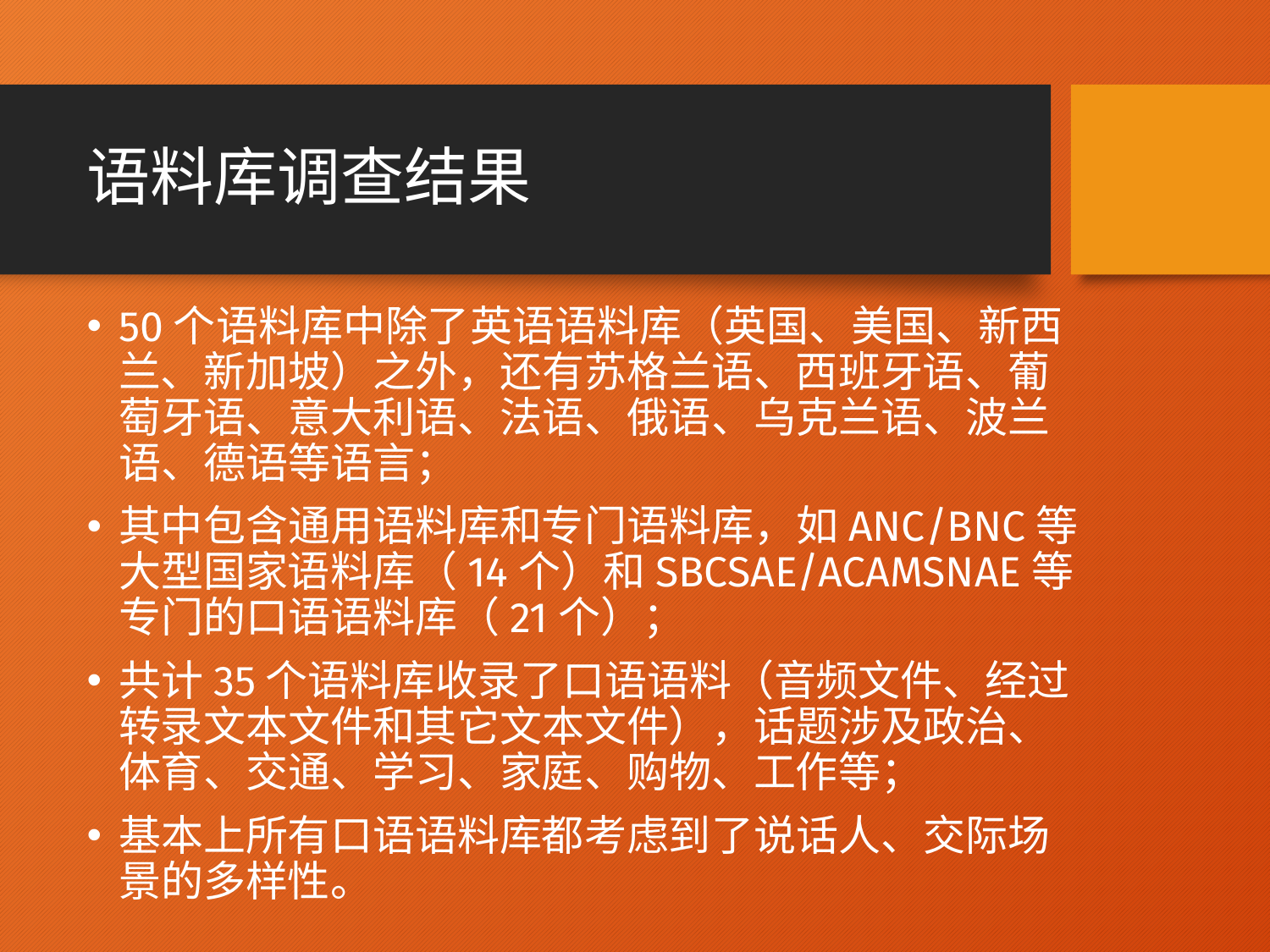

# 语料库调查结果
50个语料库中除了英语语料库（英国、美国、新西兰、新加坡）之外，还有苏格兰语、西班牙语、葡萄牙语、意大利语、法语、俄语、乌克兰语、波兰语、德语等语言；
其中包含通用语料库和专门语料库，如ANC/BNC等大型国家语料库（14个）和SBCSAE/ACAMSNAE等专门的口语语料库（21个）；
共计35个语料库收录了口语语料（音频文件、经过转录文本文件和其它文本文件），话题涉及政治、体育、交通、学习、家庭、购物、工作等；
基本上所有口语语料库都考虑到了说话人、交际场景的多样性。